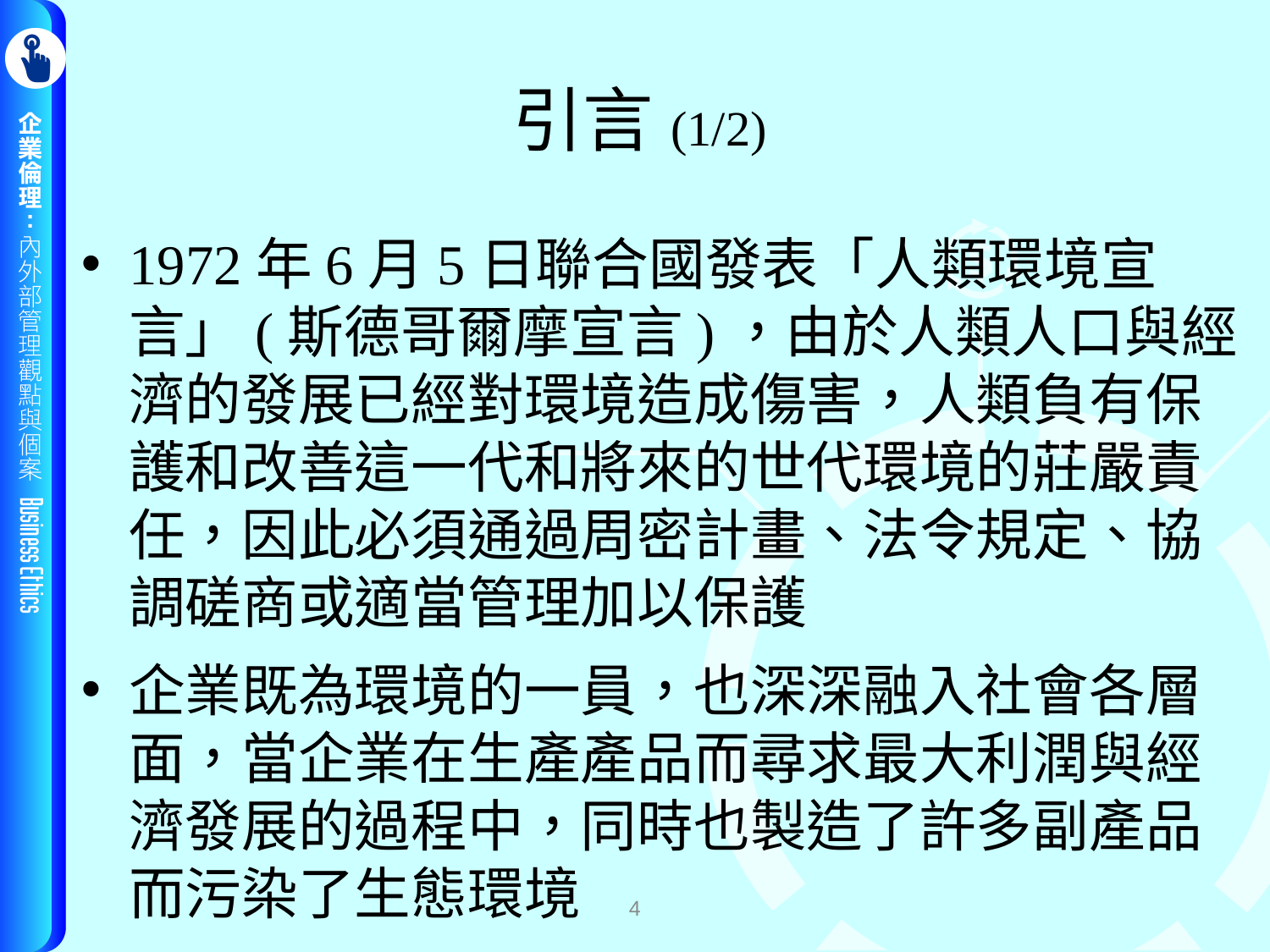

# 引言(1/2)
1972年6月5日聯合國發表「人類環境宣言」(斯德哥爾摩宣言)，由於人類人口與經濟的發展已經對環境造成傷害，人類負有保護和改善這一代和將來的世代環境的莊嚴責任，因此必須通過周密計畫、法令規定、協調磋商或適當管理加以保護
企業既為環境的一員，也深深融入社會各層面，當企業在生產產品而尋求最大利潤與經濟發展的過程中，同時也製造了許多副產品而污染了生態環境
4